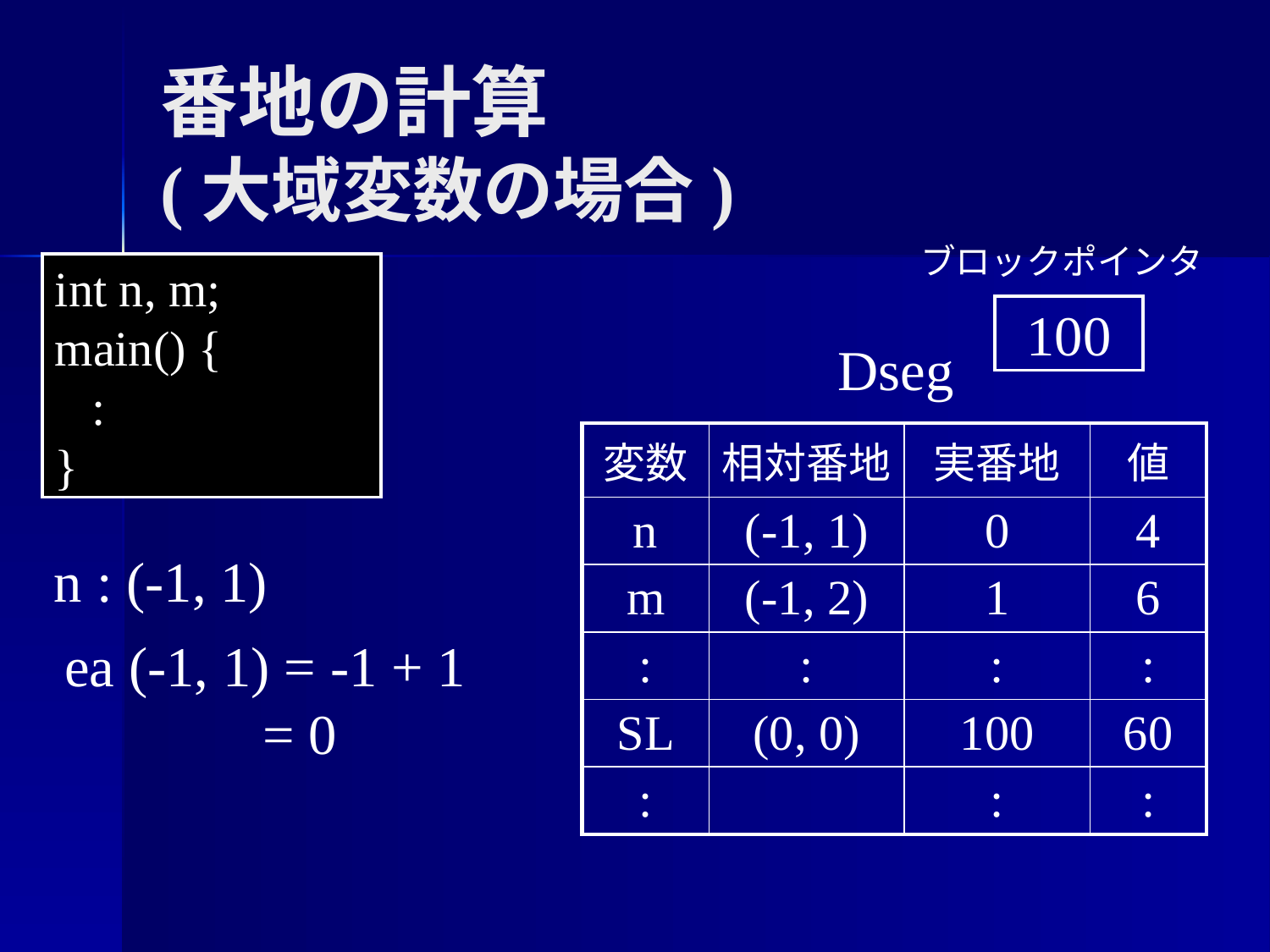

番地の計算
(大域変数の場合)
ブロックポインタ
int n, m;
main() {
   :
}
100
Dseg
| 変数 | 相対番地 | 実番地 | 値 |
| --- | --- | --- | --- |
| n | (-1, 1) | 0 | 4 |
| m | (-1, 2) | 1 | 6 |
| : | : | : | : |
| SL | (0, 0) | 100 | 60 |
| : |  | : | : |
n : (-1, 1)
ea (-1, 1) = -1 + 1
              = 0